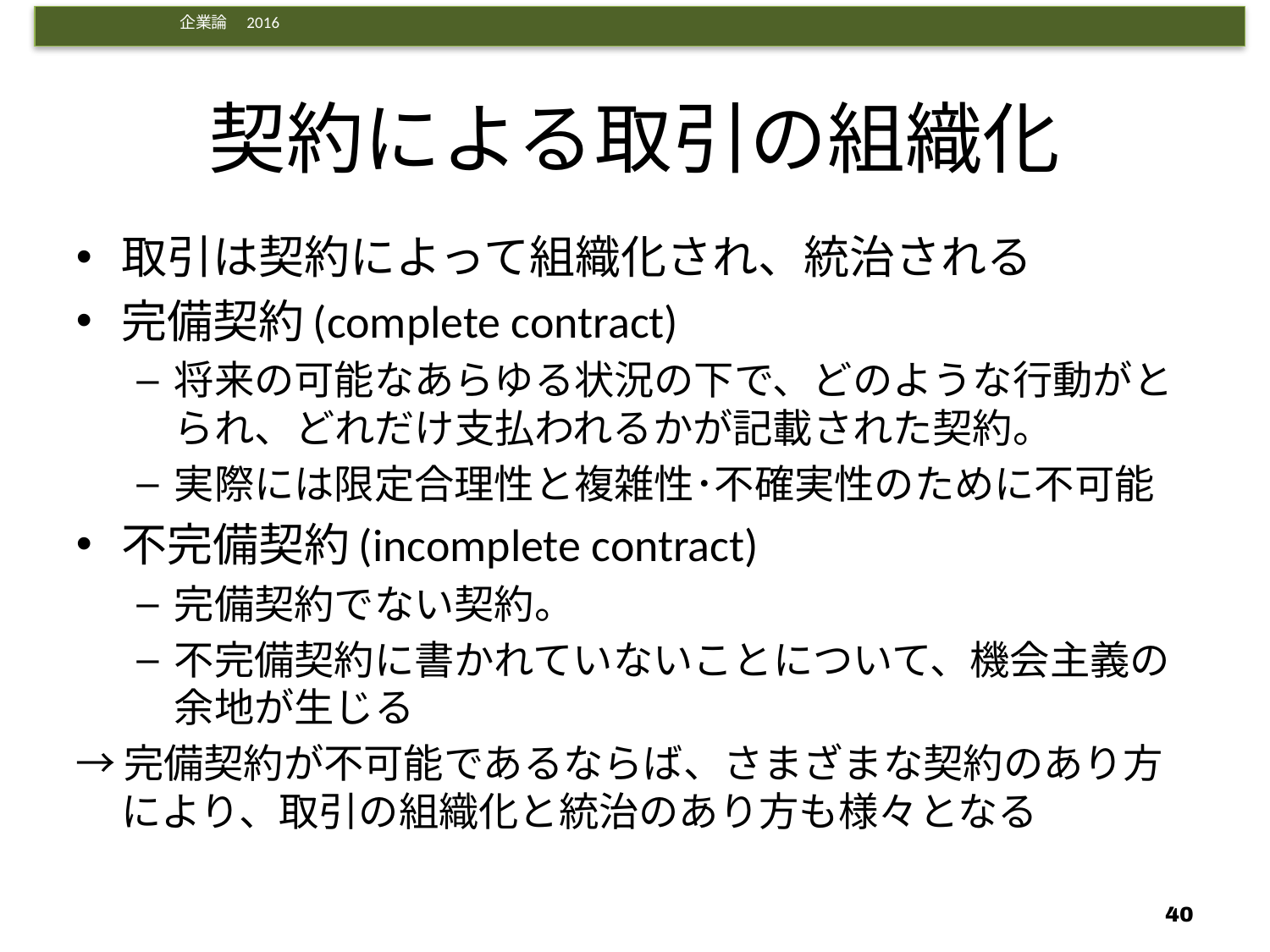

# 契約による取引の組織化
取引は契約によって組織化され、統治される
完備契約(complete contract)
将来の可能なあらゆる状況の下で、どのような行動がとられ、どれだけ支払われるかが記載された契約。
実際には限定合理性と複雑性･不確実性のために不可能
不完備契約(incomplete contract)
完備契約でない契約。
不完備契約に書かれていないことについて、機会主義の余地が生じる
→完備契約が不可能であるならば、さまざまな契約のあり方により、取引の組織化と統治のあり方も様々となる

40